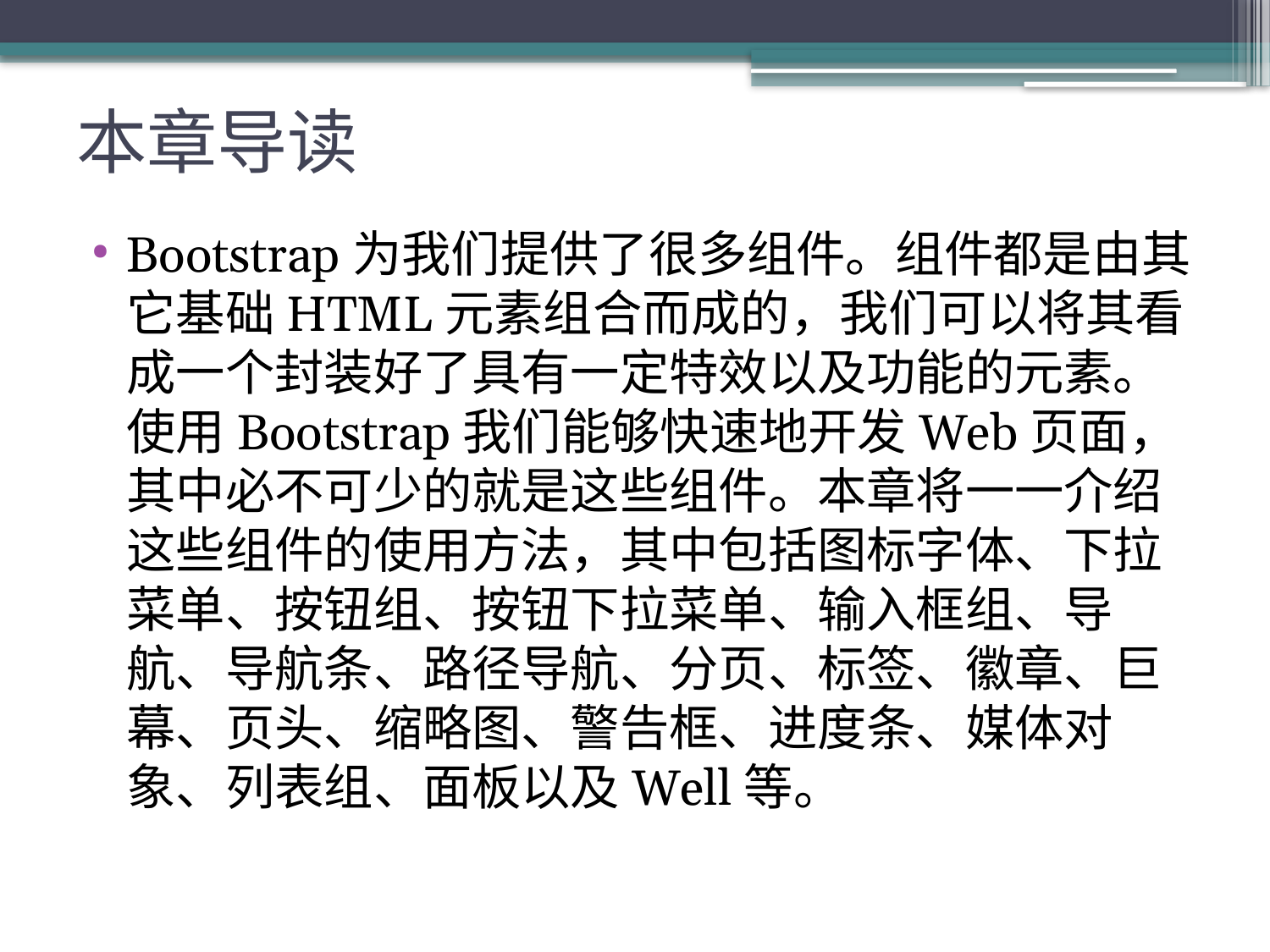

# 本章导读
Bootstrap为我们提供了很多组件。组件都是由其它基础HTML元素组合而成的，我们可以将其看成一个封装好了具有一定特效以及功能的元素。使用Bootstrap我们能够快速地开发Web页面，其中必不可少的就是这些组件。本章将一一介绍这些组件的使用方法，其中包括图标字体、下拉菜单、按钮组、按钮下拉菜单、输入框组、导航、导航条、路径导航、分页、标签、徽章、巨幕、页头、缩略图、警告框、进度条、媒体对象、列表组、面板以及Well等。